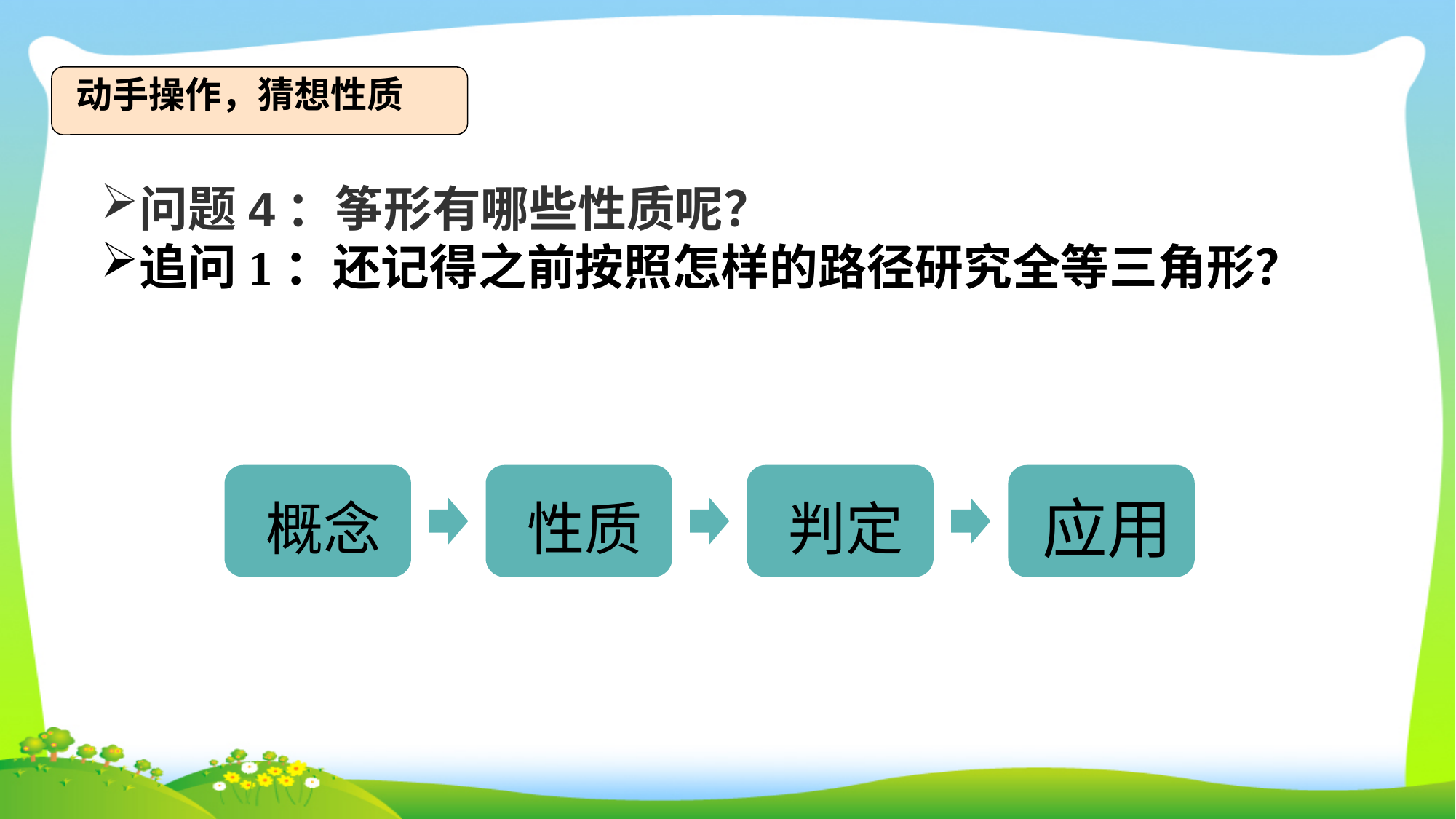

动手操作，猜想性质

问题4：筝形有哪些性质呢？
追问1：还记得之前按照怎样的路径研究全等三角形？

概念
性质
判定
应用